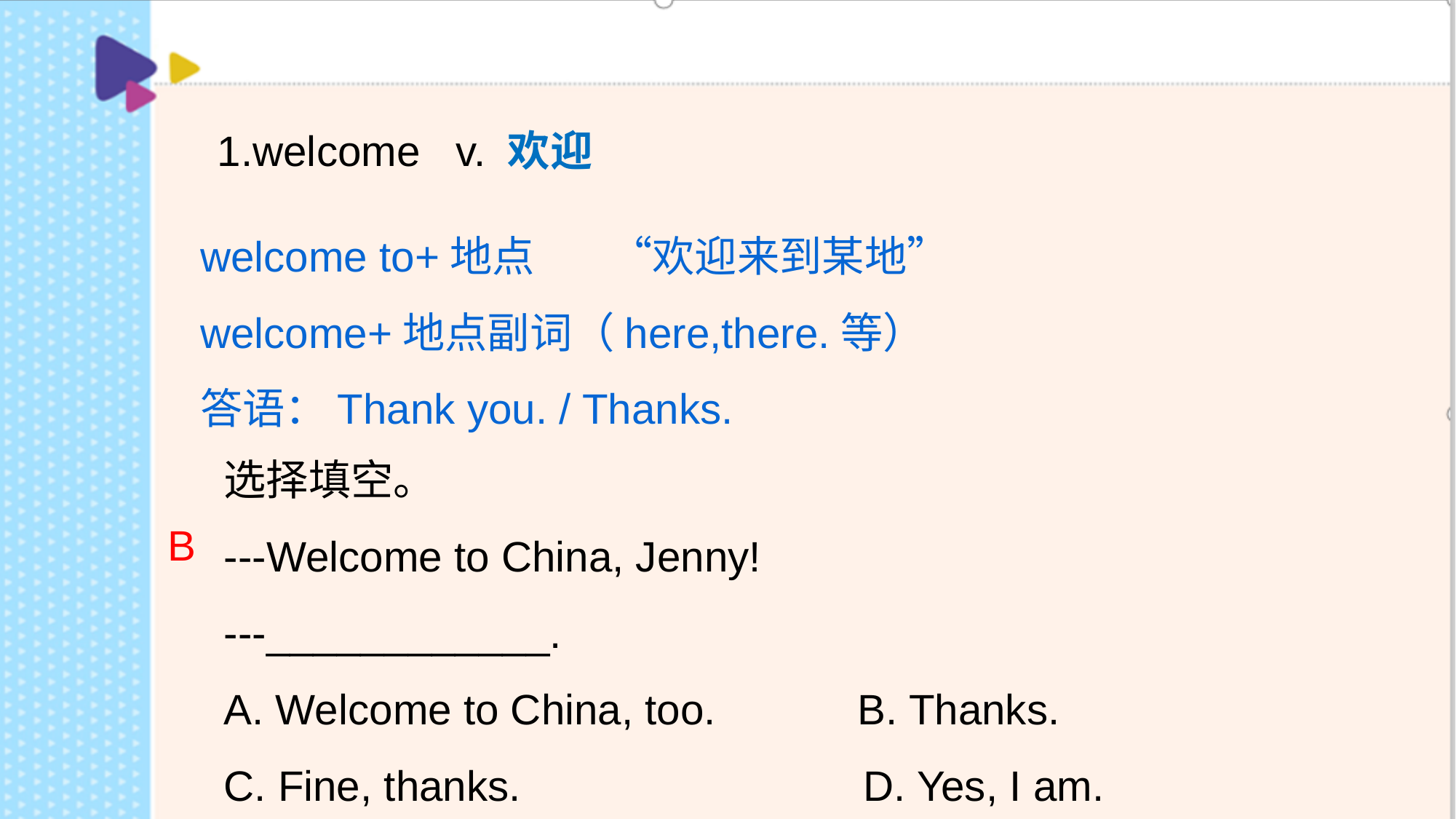

1.welcome   v. 欢迎
welcome to+地点        “欢迎来到某地”
welcome+地点副词（here,there.等）
答语：Thank you. / Thanks.
选择填空。
---Welcome to China, Jenny!
---____________.
A. Welcome to China, too.            B. Thanks.
C. Fine, thanks.                             D. Yes, I am.
B